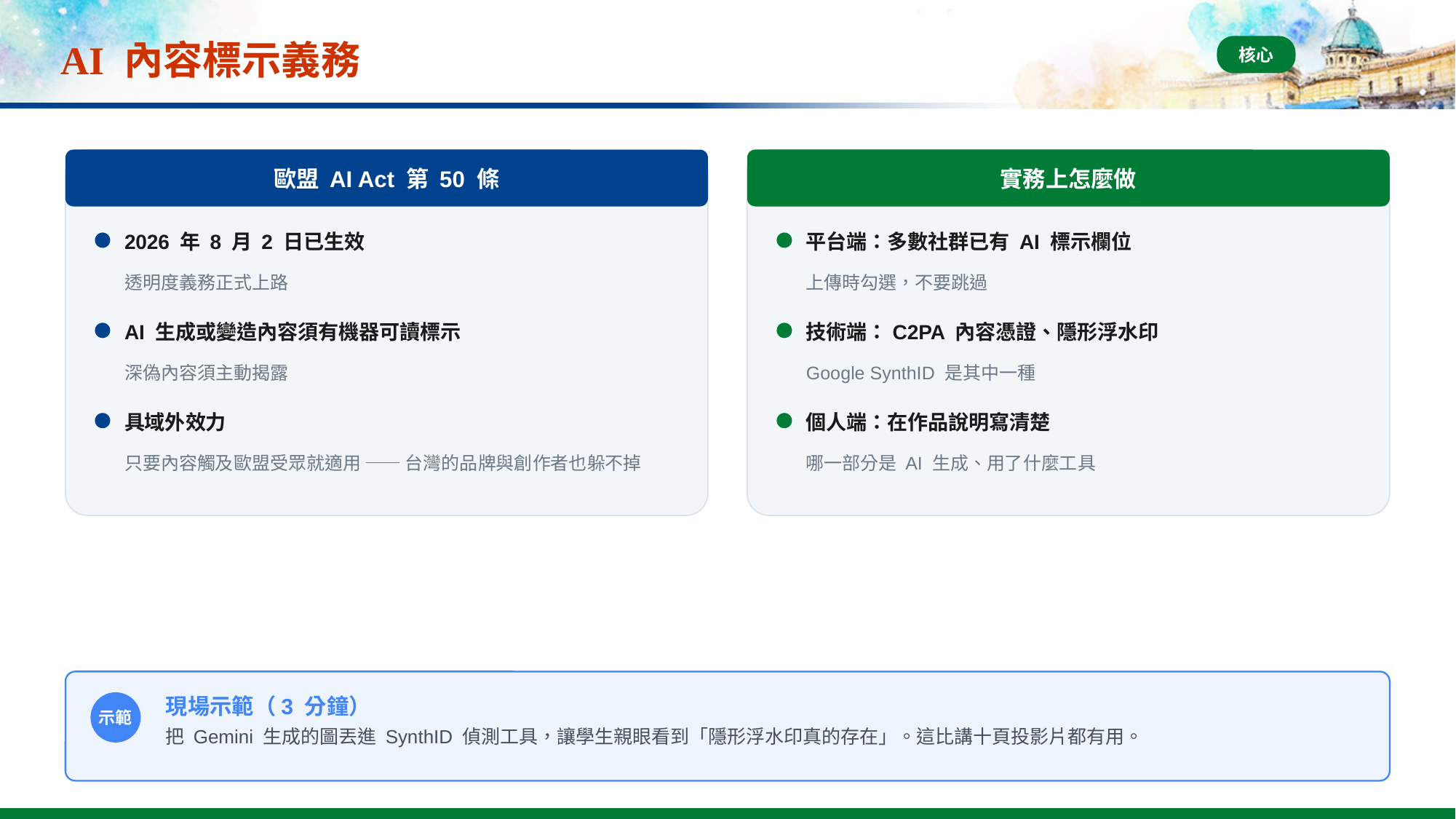

# AI 內容標示義務
核心

歐盟 AI Act 第 50 條

實務上怎麼做
2026 年 8 月 2 日已生效
平台端：多數社群已有 AI 標示欄位

透明度義務正式上路
上傳時勾選，不要跳過
AI 生成或變造內容須有機器可讀標示
技術端：C2PA 內容憑證、隱形浮水印

深偽內容須主動揭露
Google SynthID 是其中一種
具域外效力
個人端：在作品說明寫清楚

只要內容觸及歐盟受眾就適用 —— 台灣的品牌與創作者也躲不掉
哪一部分是 AI 生成、用了什麼工具

現場示範（3 分鐘）
示範
把 Gemini 生成的圖丟進 SynthID 偵測工具，讓學生親眼看到「隱形浮水印真的存在」。這比講十頁投影片都有用。